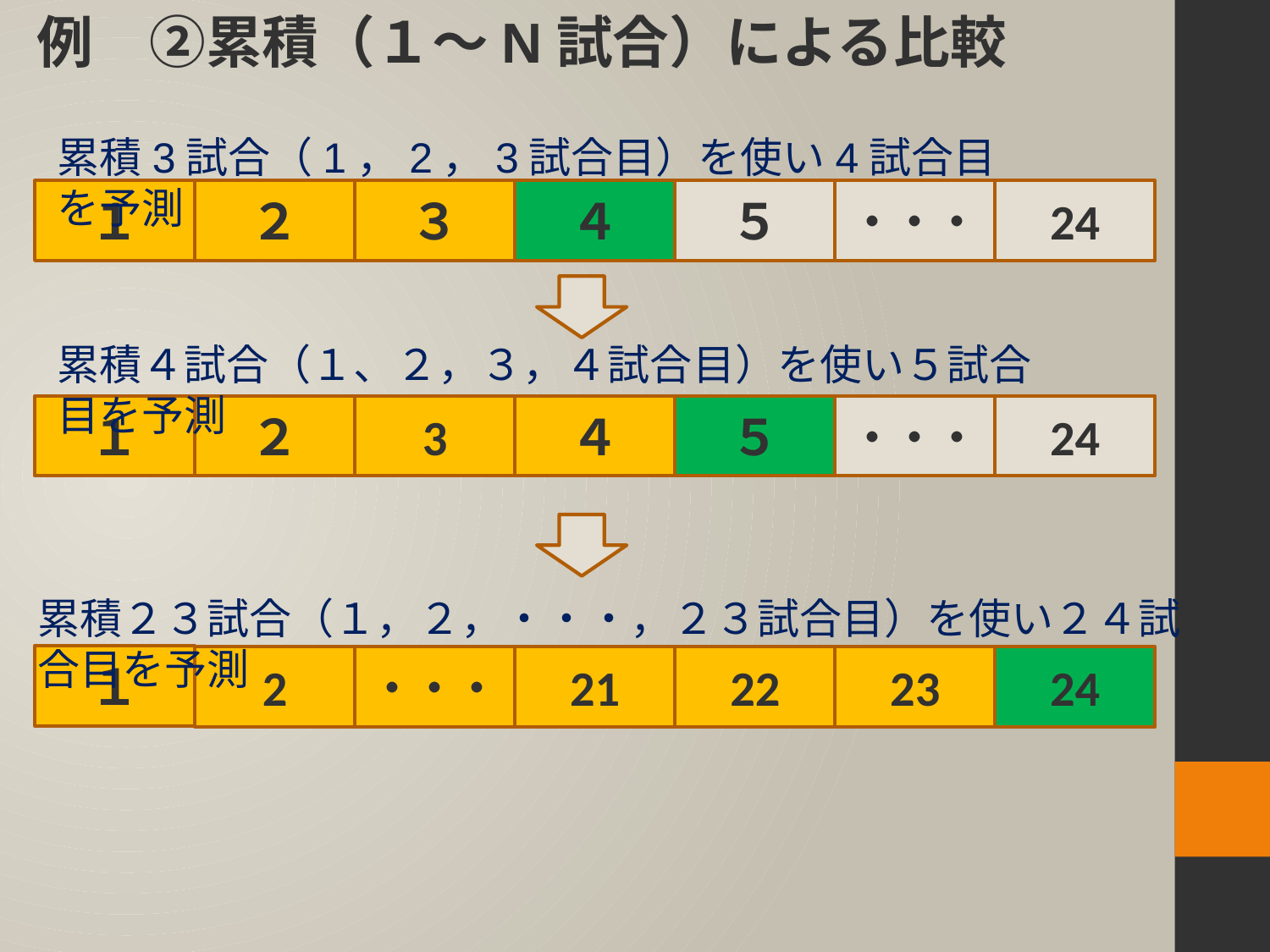

例　②累積（１～N試合）による比較

累積3試合（1，2，3試合目）を使い4試合目を予測
１
２
３
４
５
・・・
24

累積４試合（１、２，３，４試合目）を使い５試合目を予測
１
２
3
４
５
・・・
24

累積２３試合（１，２，・・・，２３試合目）を使い２４試合目を予測
１
2
・・・
21
22
23
24